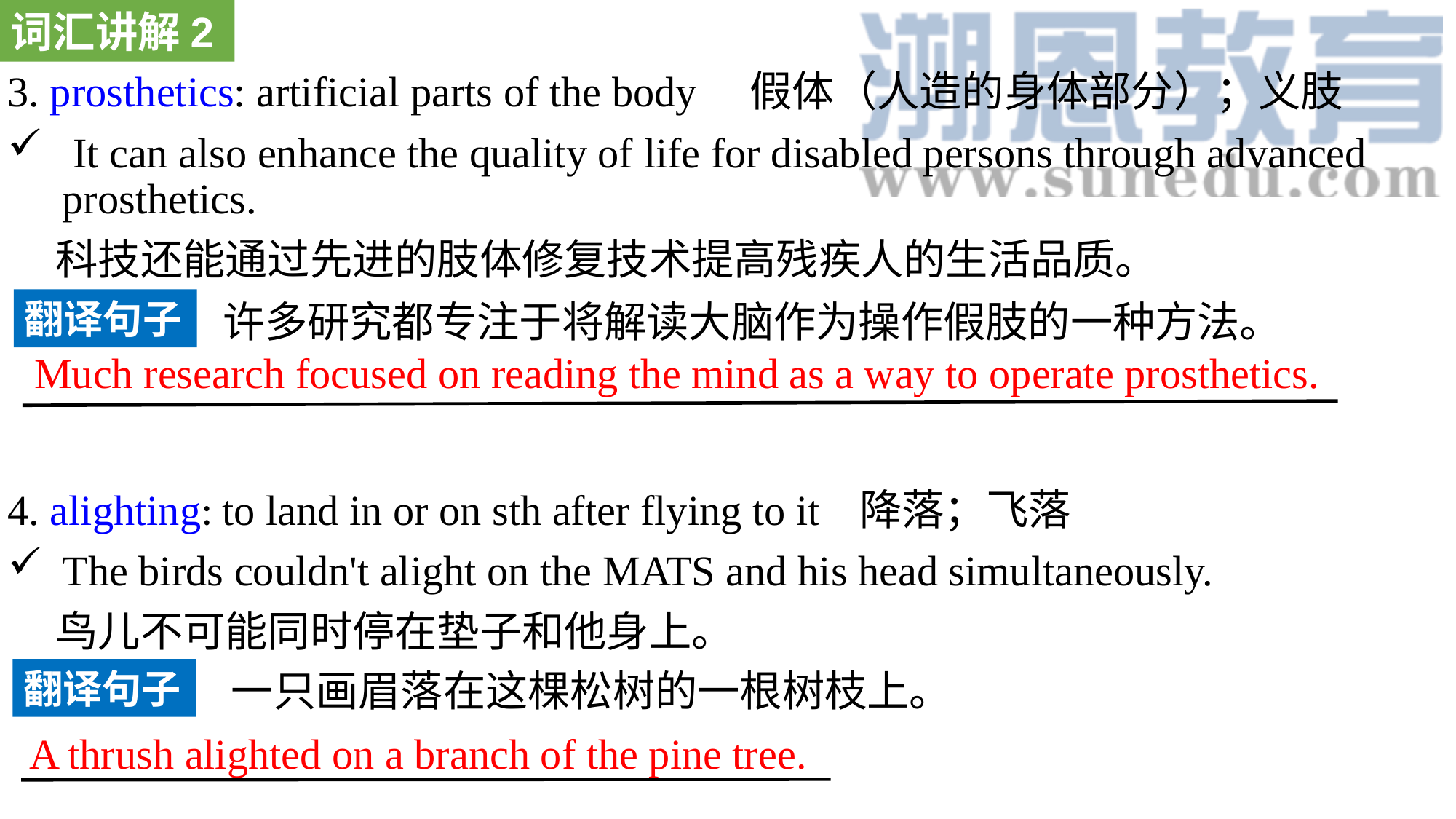

词汇讲解2
3. prosthetics: artificial parts of the body    假体（人造的身体部分）；义肢
 It can also enhance the quality of life for disabled persons through advanced prosthetics.
    科技还能通过先进的肢体修复技术提高残疾人的生活品质。

4. alighting: to land in or on sth after flying to it   降落；飞落
The birds couldn't alight on the MATS and his head simultaneously.
    鸟儿不可能同时停在垫子和他身上。

翻译句子
许多研究都专注于将解读大脑作为操作假肢的一种方法。
 Much research focused on reading the mind as a way to operate prosthetics.
翻译句子
一只画眉落在这棵松树的一根树枝上。
A thrush alighted on a branch of the pine tree.